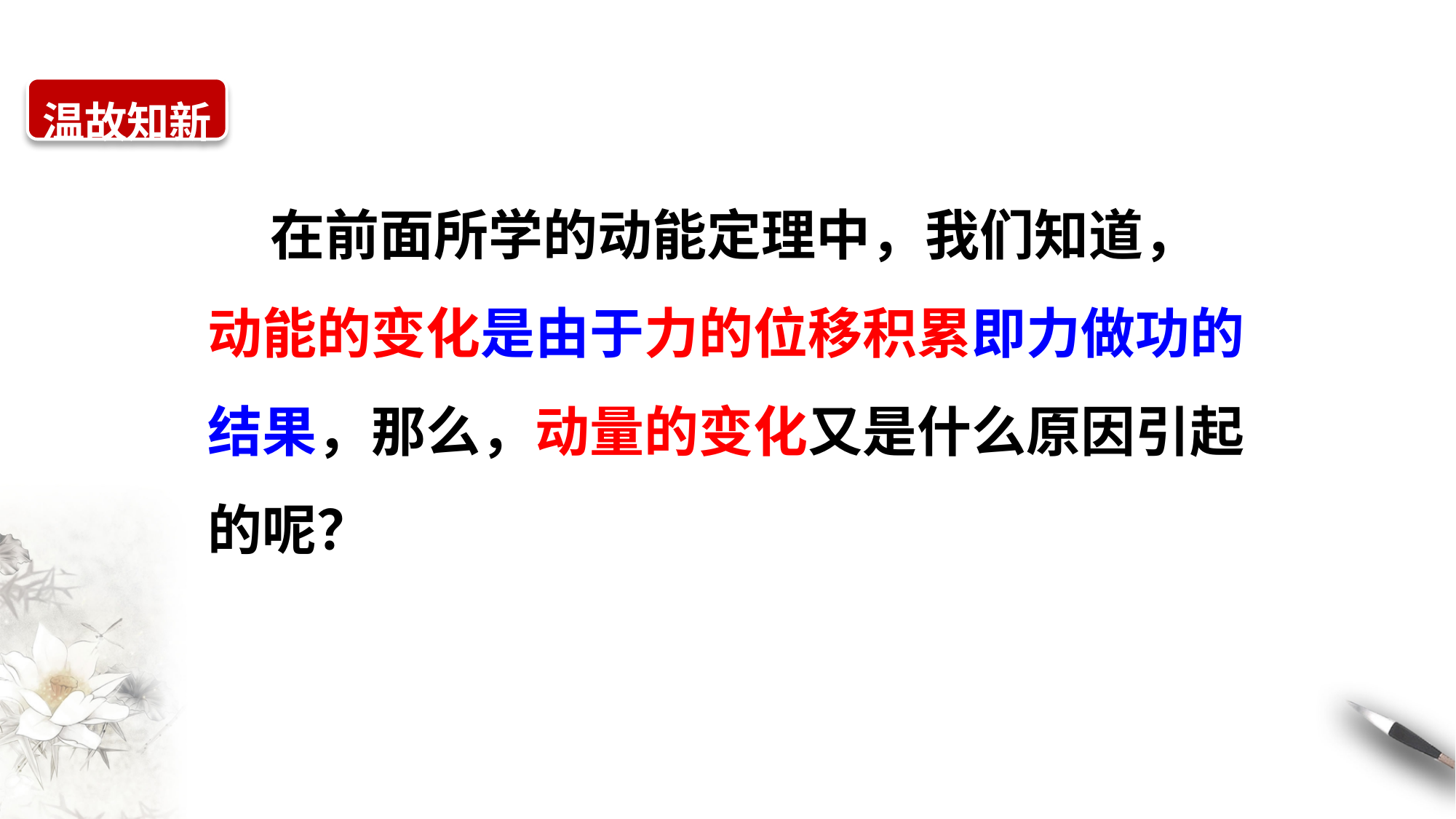

温故知新
    在前面所学的动能定理中，我们知道，动能的变化是由于力的位移积累即力做功的结果，那么，动量的变化又是什么原因引起的呢？